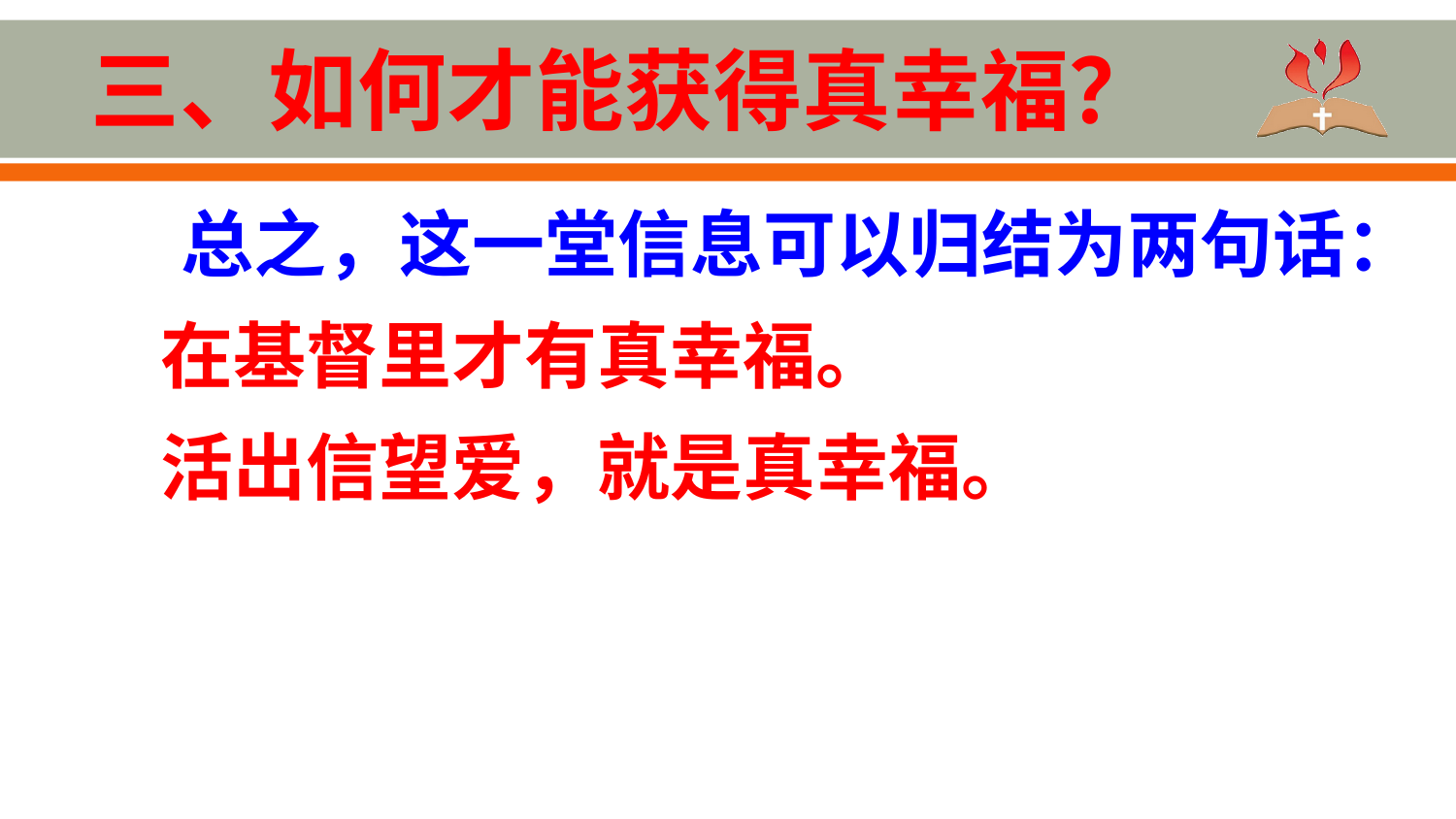

# 三、如何才能获得真幸福？
         总之，这一堂信息可以归结为两句话：
在基督里才有真幸福。
活出信望爱，就是真幸福。